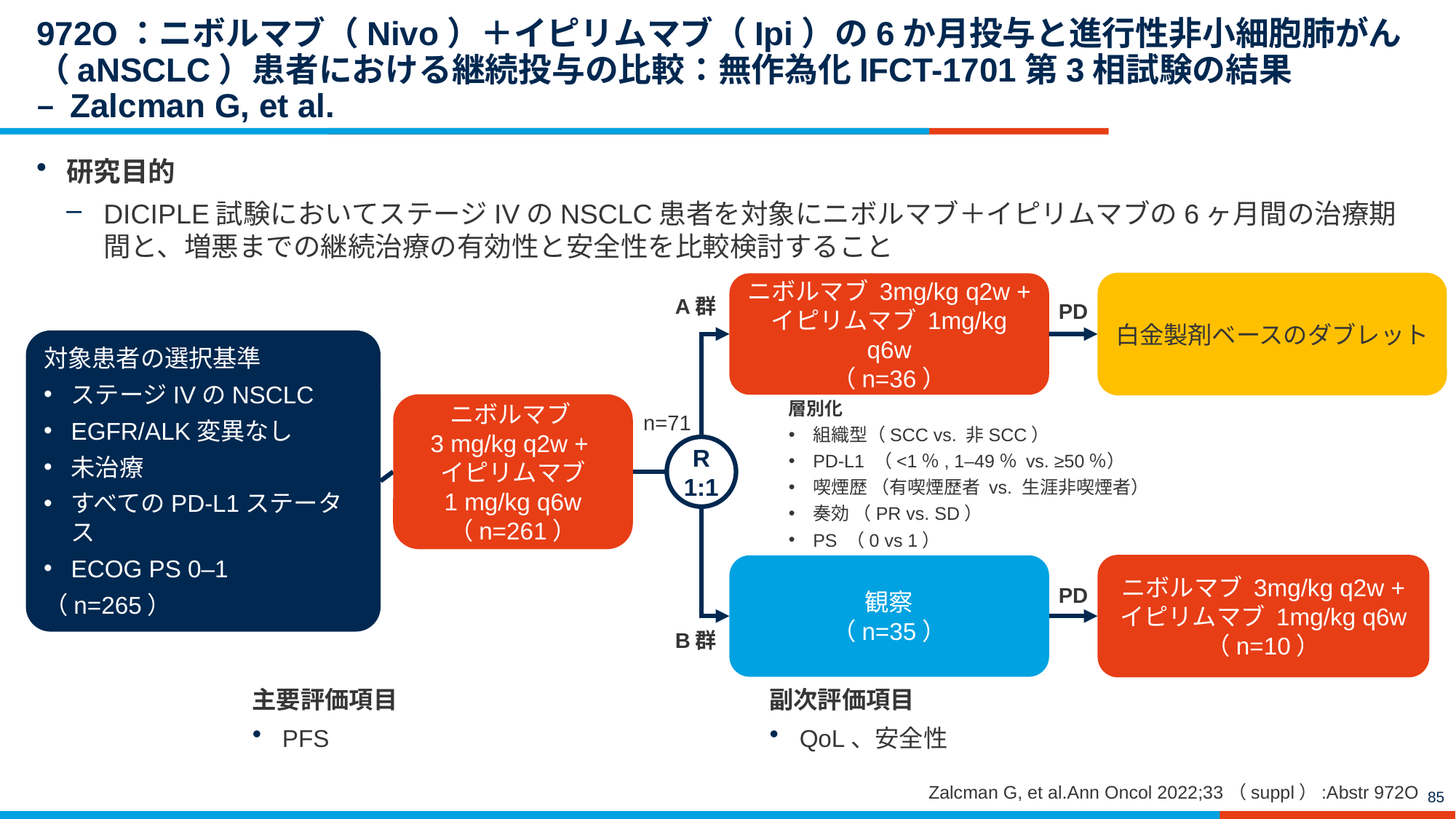

# 972O：ニボルマブ（Nivo）＋イピリムマブ（Ipi）の6か月投与と進行性非小細胞肺がん（aNSCLC）患者における継続投与の比較：無作為化IFCT-1701第3相試験の結果 – Zalcman G, et al.
研究目的
DICIPLE試験においてステージIVのNSCLC患者を対象にニボルマブ＋イピリムマブの6ヶ月間の治療期間と、増悪までの継続治療の有効性と安全性を比較検討すること
白金製剤ベースのダブレット
ニボルマブ 3mg/kg q2w + イピリムマブ 1mg/kg q6w
（n=36）
A群
PD
対象患者の選択基準
ステージIVのNSCLC
EGFR/ALK変異なし
未治療
すべてのPD-L1ステータス
ECOG PS 0–1
（n=265）
層別化
組織型（SCC vs. 非SCC）
PD-L1 （<1％, 1–49％ vs. ≥50％）
喫煙歴 （有喫煙歴者 vs. 生涯非喫煙者）
奏効 （PR vs. SD）
PS （0 vs 1）
ニボルマブ
3 mg/kg q2w +
イピリムマブ
1 mg/kg q6w
（n=261）
n=71
R
1:1
ニボルマブ 3mg/kg q2w + イピリムマブ 1mg/kg q6w
（n=10）
観察
（n=35）
PD
B群
主要評価項目
PFS
副次評価項目
QoL、安全性
Zalcman G, et al.Ann Oncol 2022;33（suppl）:Abstr 972O